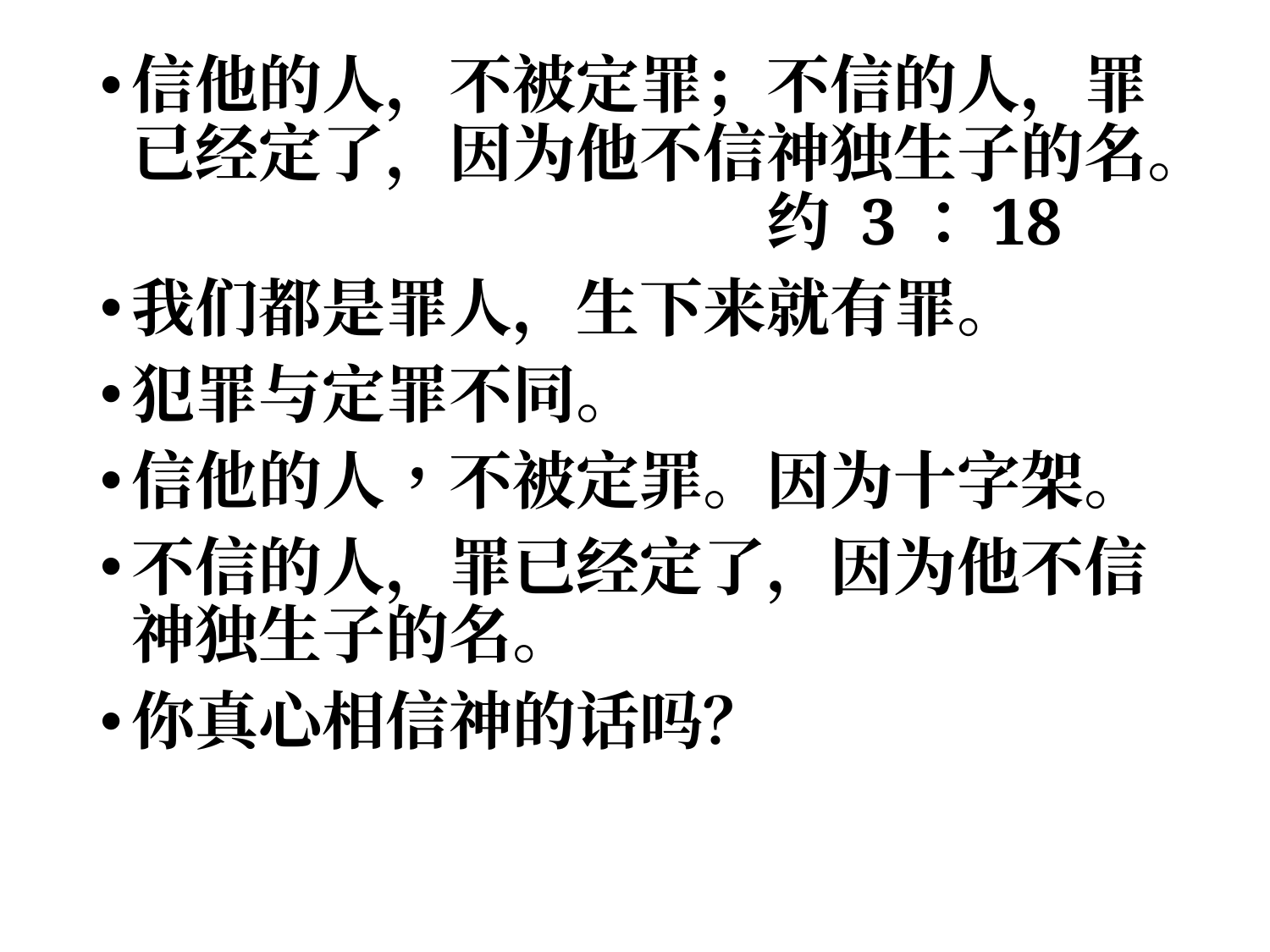

信他的人，不被定罪；不信的人，罪已经定了，因为他不信神独生子的名。 					约 3：18
我们都是罪人，生下来就有罪。
犯罪与定罪不同。
信他的人，不被定罪。因为十字架。
不信的人，罪已经定了，因为他不信神独生子的名。
你真心相信神的话吗？